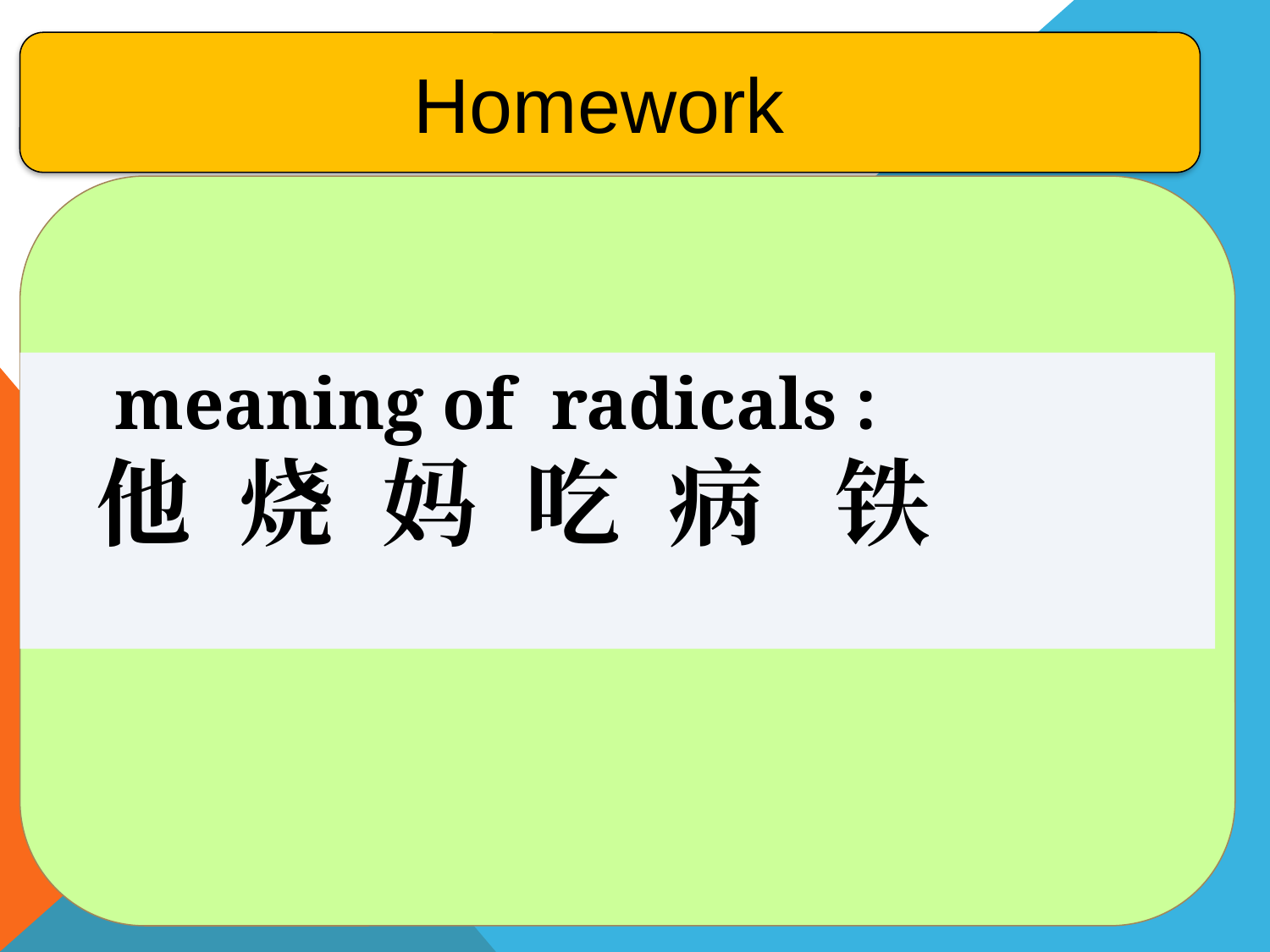

Homework

 meaning of  radicals :
他  烧  妈  吃  病   铁